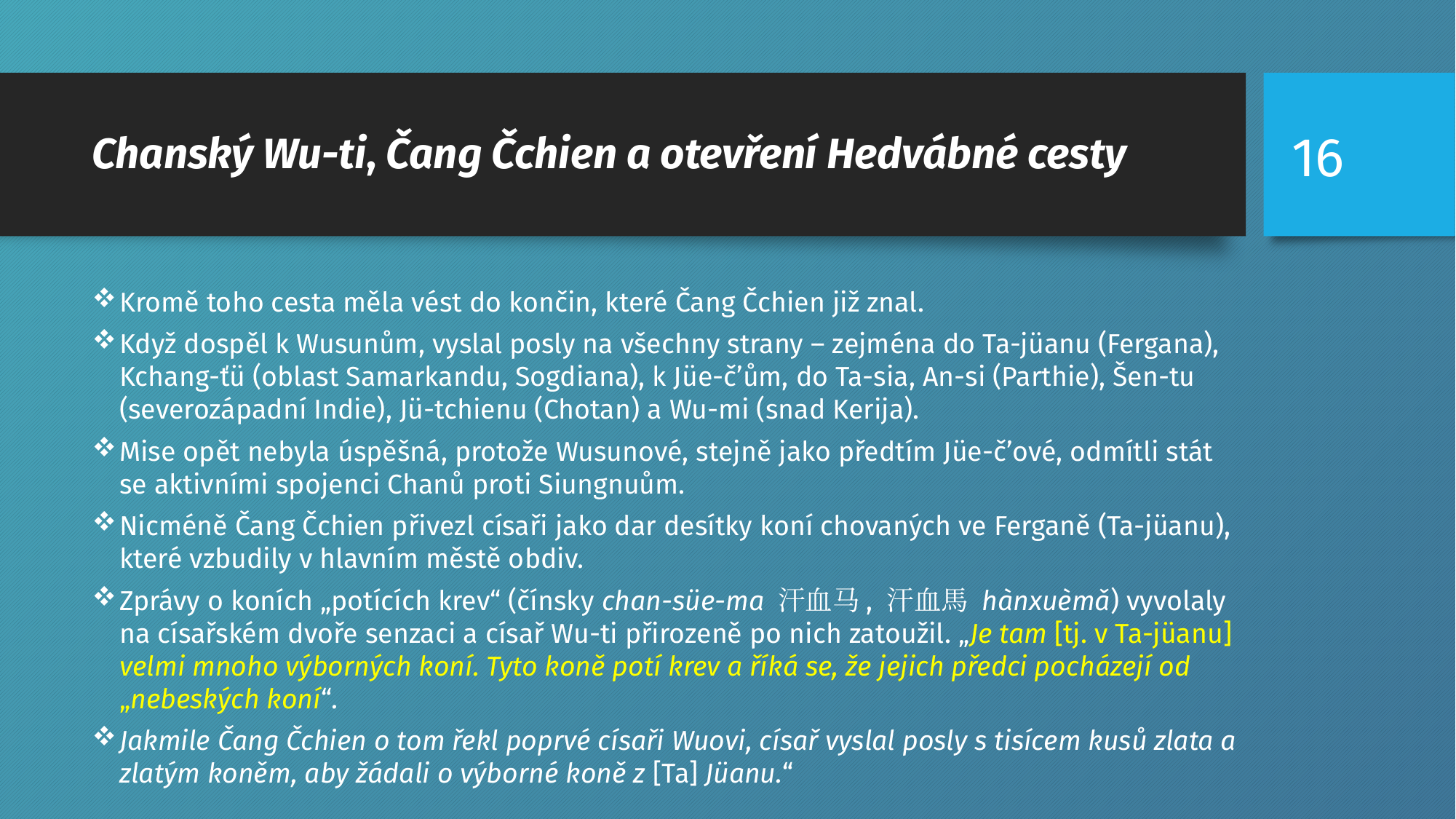

16
# Chanský Wu-ti, Čang Čchien a otevření Hedvábné cesty
Kromě toho cesta měla vést do končin, které Čang Čchien již znal.
Když dospěl k Wusunům, vyslal posly na všechny strany – zejména do Ta-jüanu (Fergana), Kchang-ťü (oblast Samarkandu, Sogdiana), k Jüe-č’ům, do Ta-sia, An-si (Parthie), Šen-tu (severozápadní Indie), Jü-tchienu (Chotan) a Wu-mi (snad Kerija).
Mise opět nebyla úspěšná, protože Wusunové, stejně jako předtím Jüe-č’ové, odmítli stát se aktivními spojenci Chanů proti Siungnuům.
Nicméně Čang Čchien přivezl císaři jako dar desítky koní chovaných ve Ferganě (Ta-jüanu), které vzbudily v hlavním městě obdiv.
Zprávy o koních „potících krev“ (čínsky chan-süe-ma 汗血马, 汗血馬 hànxuèmǎ) vyvolaly na císařském dvoře senzaci a císař Wu-ti přirozeně po nich zatoužil. „Je tam [tj. v Ta-jüanu] velmi mnoho výborných koní. Tyto koně potí krev a říká se, že jejich předci pocházejí od „nebeských koní“.
Jakmile Čang Čchien o tom řekl poprvé císaři Wuovi, císař vyslal posly s tisícem kusů zlata a zlatým koněm, aby žádali o výborné koně z [Ta] Jüanu.“